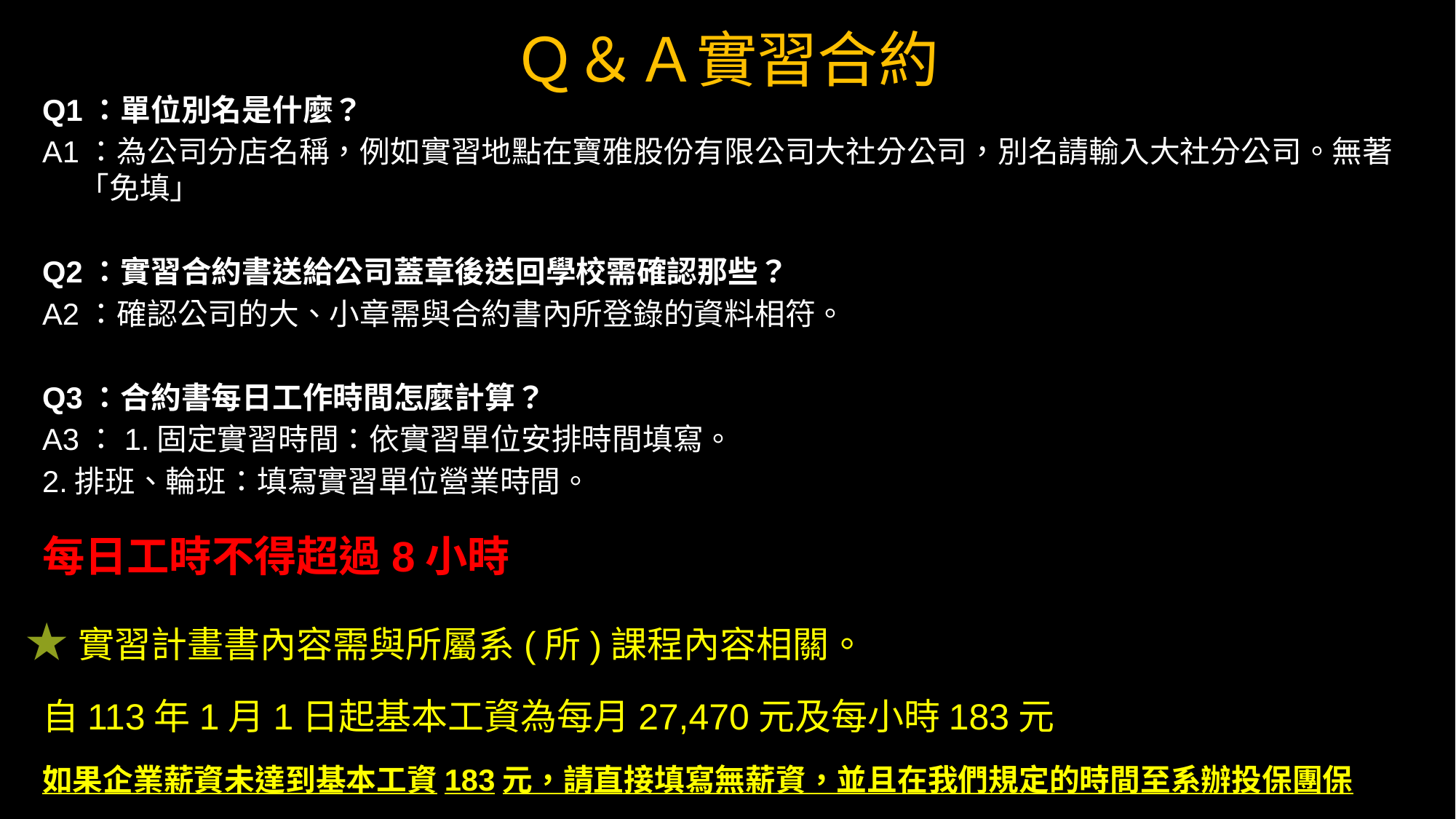

# Ｑ＆Ａ實習合約
Q1：單位別名是什麼？
A1：為公司分店名稱，例如實習地點在寶雅股份有限公司大社分公司，別名請輸入大社分公司。無著「免填」

Q2：實習合約書送給公司蓋章後送回學校需確認那些？
A2：確認公司的大、小章需與合約書內所登錄的資料相符。

Q3：合約書每日工作時間怎麼計算？
A3：1.固定實習時間：依實習單位安排時間填寫。
2.排班、輪班：填寫實習單位營業時間。
每日工時不得超過8小時
★實習計畫書內容需與所屬系(所)課程內容相關。
自113年1月1日起基本工資為每月27,470元及每小時183元
如果企業薪資未達到基本工資183元，請直接填寫無薪資，並且在我們規定的時間至系辦投保團保